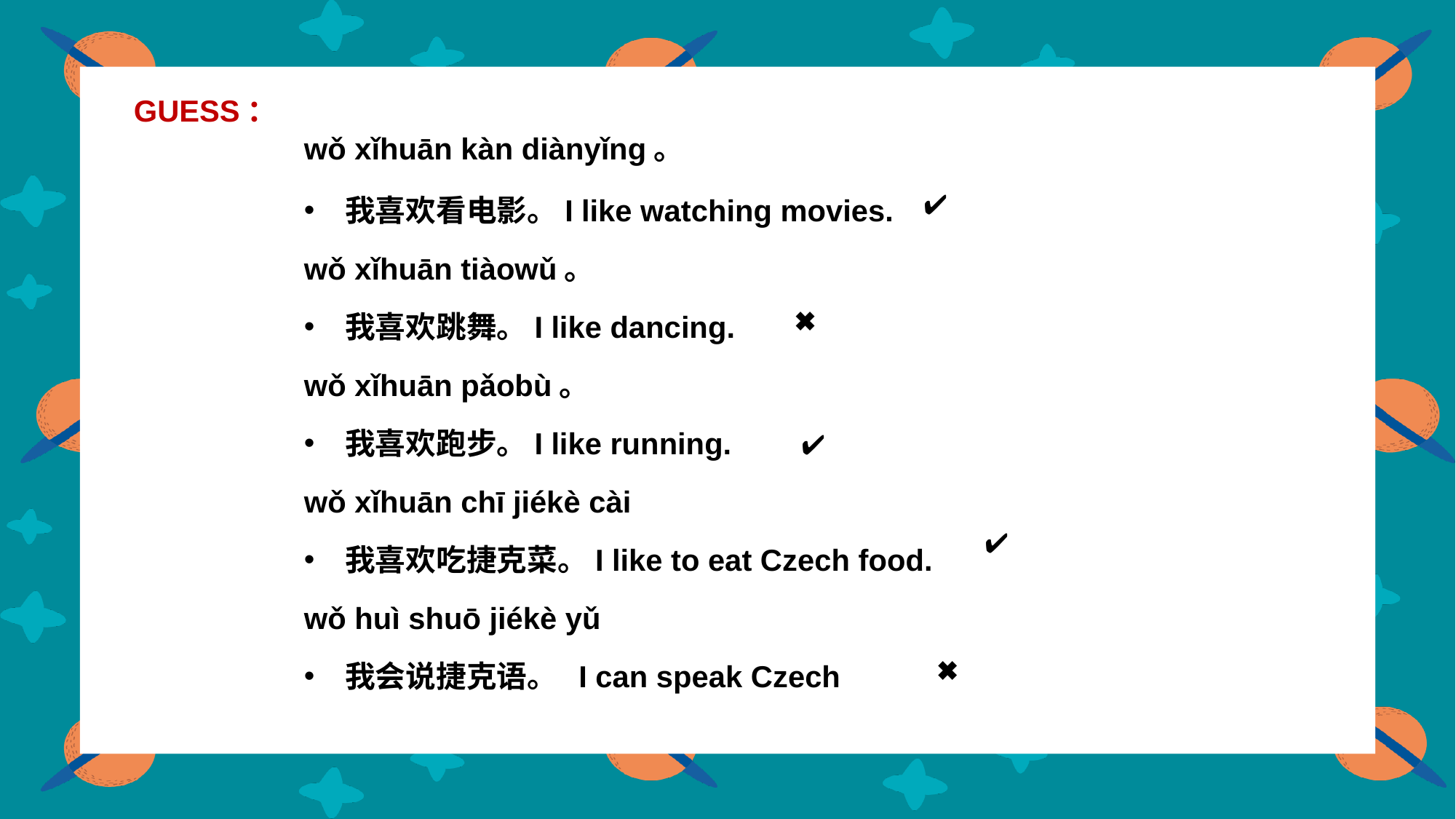

GUESS：
wǒ xǐhuān kàn diànyǐng。
我喜欢看电影。I like watching movies.
wǒ xǐhuān tiàowǔ。
我喜欢跳舞。I like dancing.
wǒ xǐhuān pǎobù。
我喜欢跑步。I like running.
wǒ xǐhuān chī jiékè cài
我喜欢吃捷克菜。I like to eat Czech food.
wǒ huì shuō jiékè yǔ
我会说捷克语。  I can speak Czech

✔
✖
✔
✔
✖